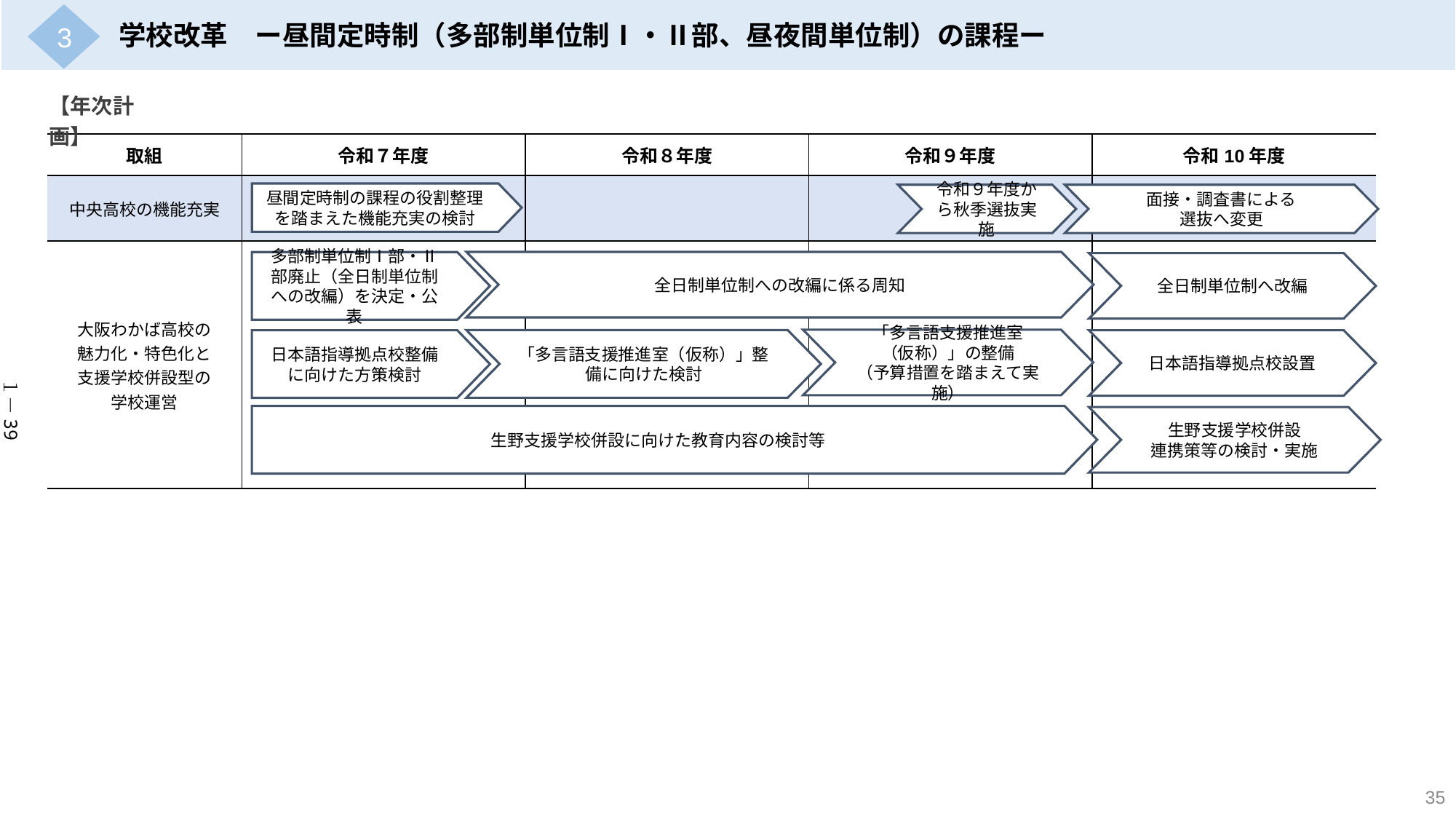

3
3
学校改革　ー昼間定時制（多部制単位制Ⅰ・Ⅱ部、昼夜間単位制）の課程ー
【年次計画】
| 取組 | 令和７年度 | 令和８年度 | 令和９年度 | 令和10年度 |
| --- | --- | --- | --- | --- |
| 中央高校の機能充実 |  |  |  |  |
| 大阪わかば高校の 魅力化・特色化と 支援学校併設型の 学校運営 |  |  |  |  |
昼間定時制の課程の役割整理を踏まえた機能充実の検討
令和９年度から秋季選抜実施
面接・調査書による
選抜へ変更
全日制単位制への改編に係る周知
多部制単位制Ⅰ部・Ⅱ部廃止（全日制単位制への改編）を決定・公表
全日制単位制へ改編
「多言語支援推進室
（仮称）」の整備
（予算措置を踏まえて実施）
「多言語支援推進室（仮称）」整備に向けた検討
日本語指導拠点校整備に向けた方策検討
日本語指導拠点校設置
１－39
生野支援学校併設に向けた教育内容の検討等
生野支援学校併設
連携策等の検討・実施
35